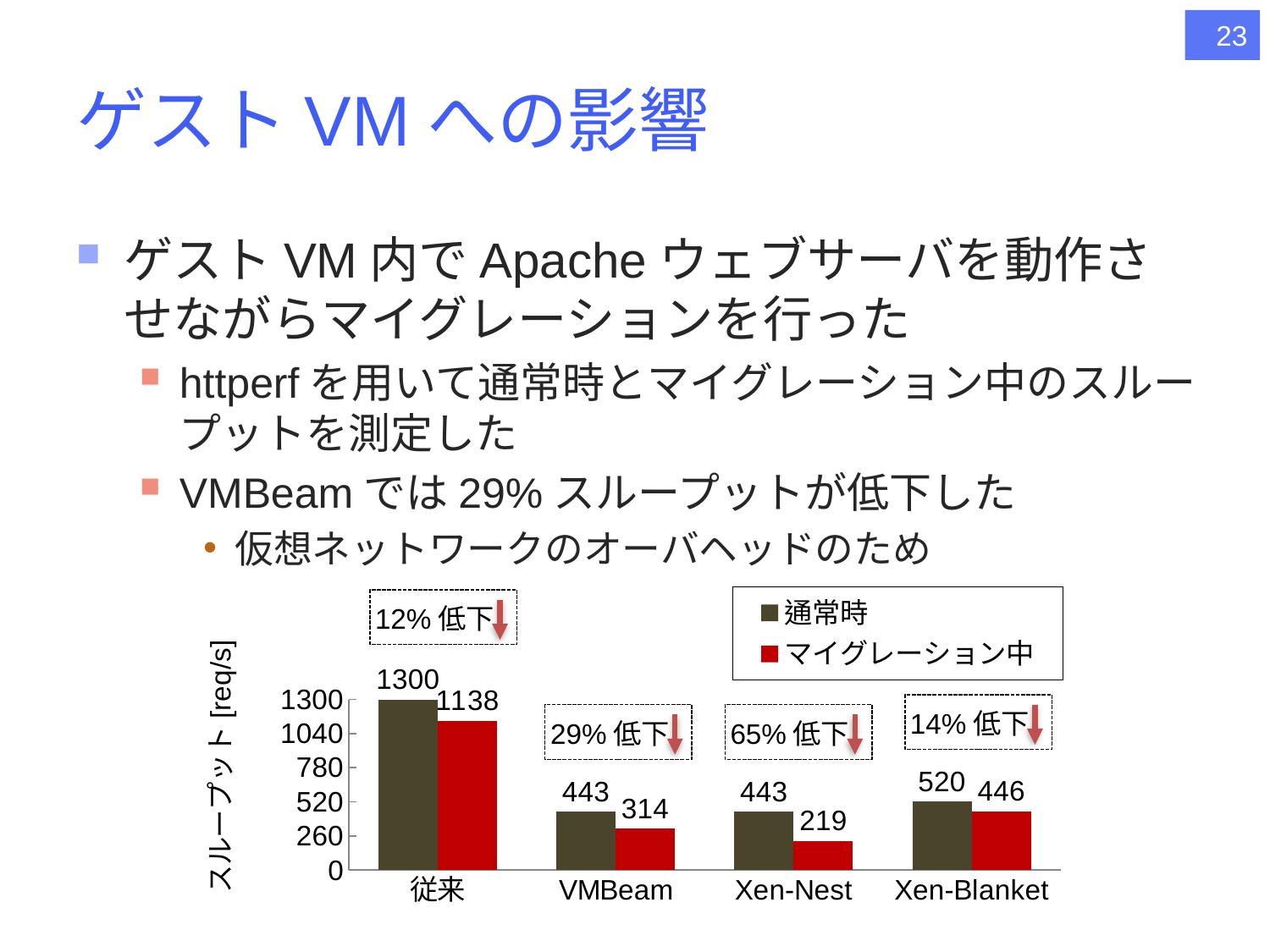

23
# ゲストVMへの影響
ゲストVM内でApacheウェブサーバを動作させながらマイグレーションを行った
httperfを用いて通常時とマイグレーション中のスループットを測定した
VMBeamでは29%スループットが低下した
仮想ネットワークのオーバヘッドのため

### Chart

| Category | 通常時 | マイグレーション中 |
|---|---|---|
| 従来 | 1299.8666666666666 | 1138.1333333333334 |
| VMBeam | 443.0666666666666 | 314.3666666666667 |
| Xen-Nest | 443.0666666666666 | 219.26666666666665 |
| Xen-Blanket | 520.2333333333332 | 445.7666666666667 |
12%低下

14%低下

29%低下

65%低下